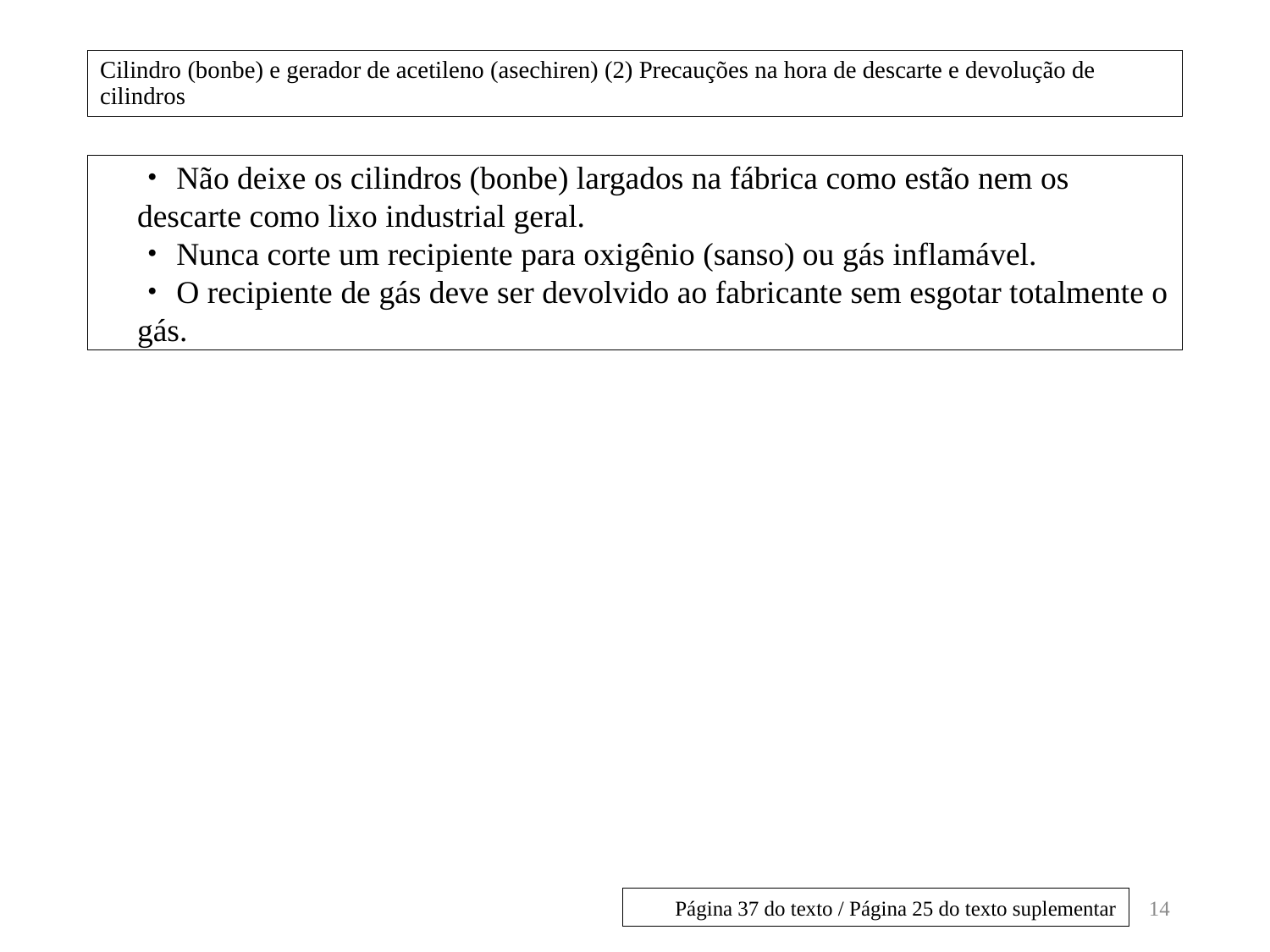

# Cilindro (bonbe) e gerador de acetileno (asechiren) (2) Precauções na hora de descarte e devolução de cilindros
・Não deixe os cilindros (bonbe) largados na fábrica como estão nem os descarte como lixo industrial geral.
・Nunca corte um recipiente para oxigênio (sanso) ou gás inflamável.
・O recipiente de gás deve ser devolvido ao fabricante sem esgotar totalmente o gás.
14
Página 37 do texto / Página 25 do texto suplementar